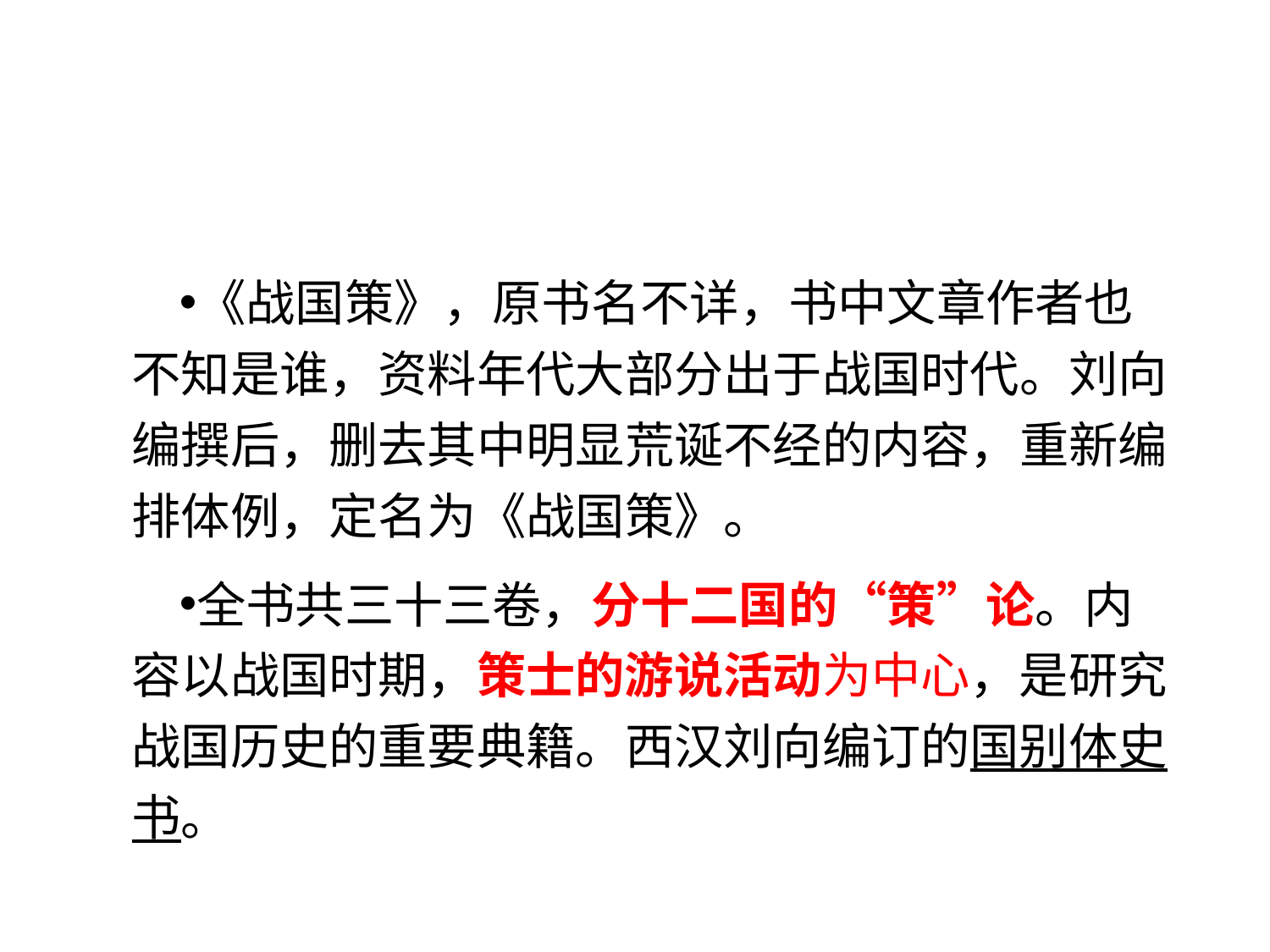

#
《战国策》，原书名不详，书中文章作者也不知是谁，资料年代大部分出于战国时代。刘向编撰后，删去其中明显荒诞不经的内容，重新编排体例，定名为《战国策》。
全书共三十三卷，分十二国的“策”论。内容以战国时期，策士的游说活动为中心，是研究战国历史的重要典籍。西汉刘向编订的国别体史书。